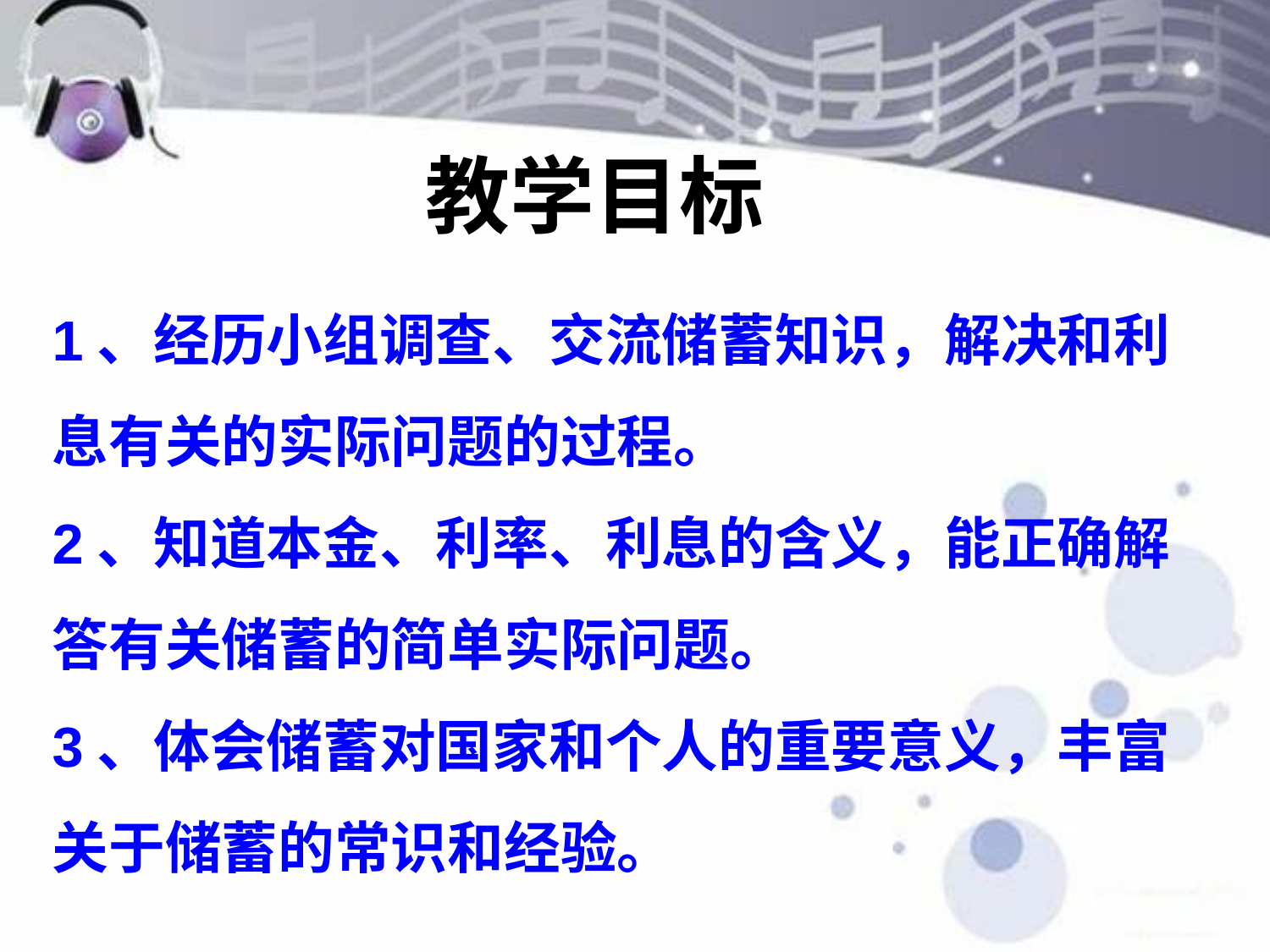

教学目标
1、经历小组调查、交流储蓄知识，解决和利息有关的实际问题的过程。
2、知道本金、利率、利息的含义，能正确解答有关储蓄的简单实际问题。
3、体会储蓄对国家和个人的重要意义，丰富关于储蓄的常识和经验。